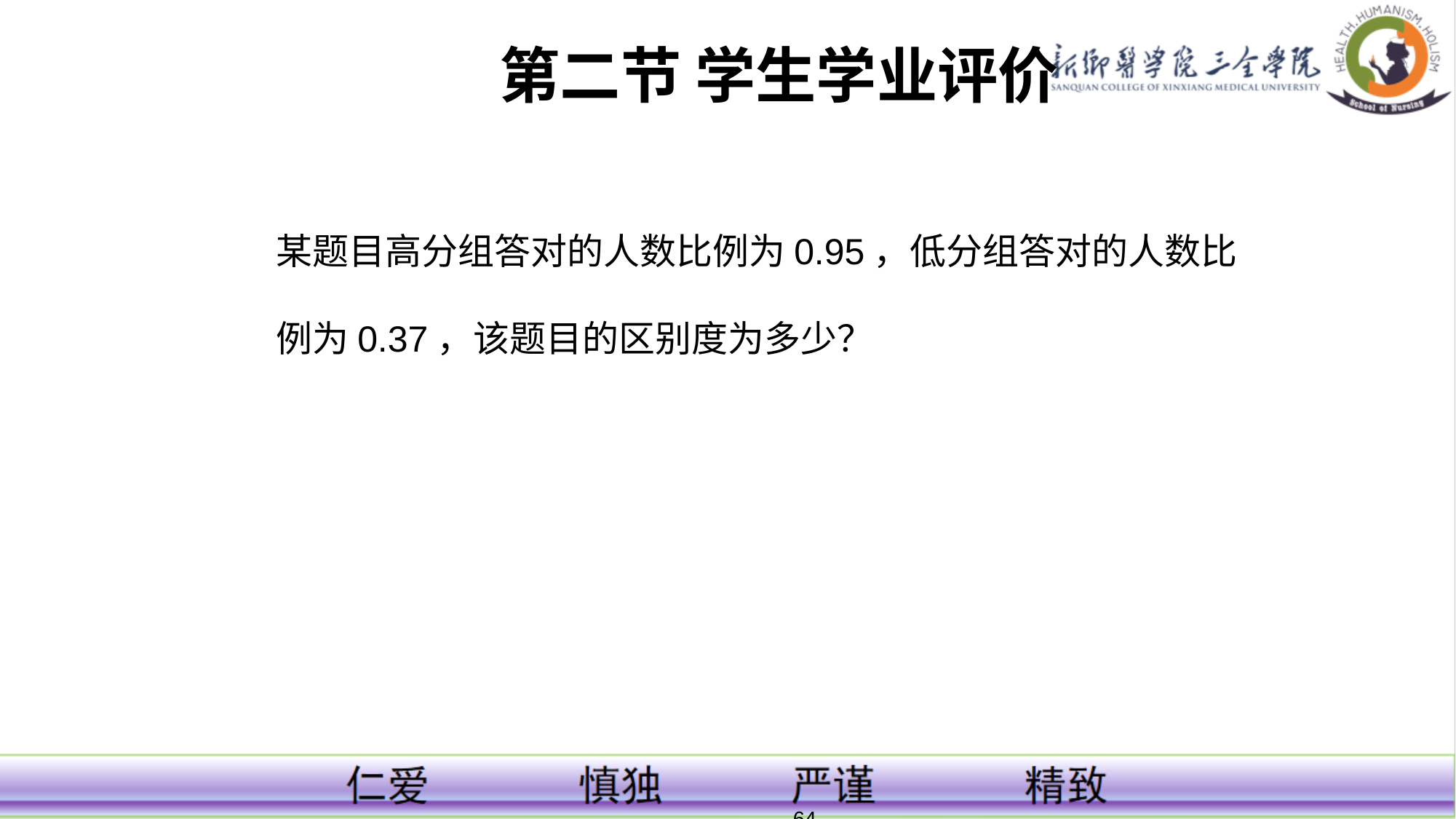

# 第二节 学生学业评价
某题目高分组答对的人数比例为0.95，低分组答对的人数比例为0.37，该题目的区别度为多少？
64
64